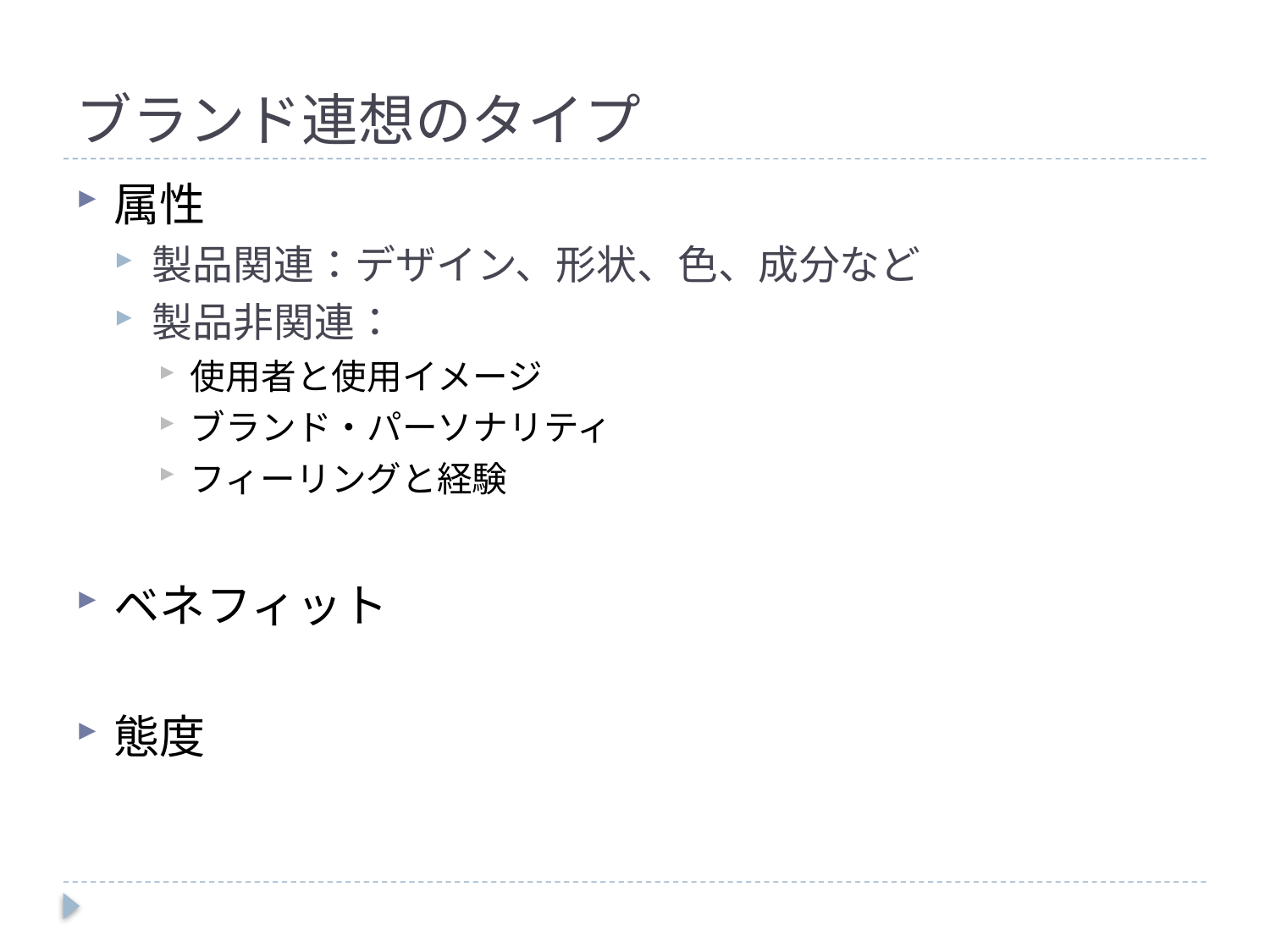

# ブランド連想のタイプ
属性
製品関連：デザイン、形状、色、成分など
製品非関連：
使用者と使用イメージ
ブランド・パーソナリティ
フィーリングと経験

ベネフィット

態度